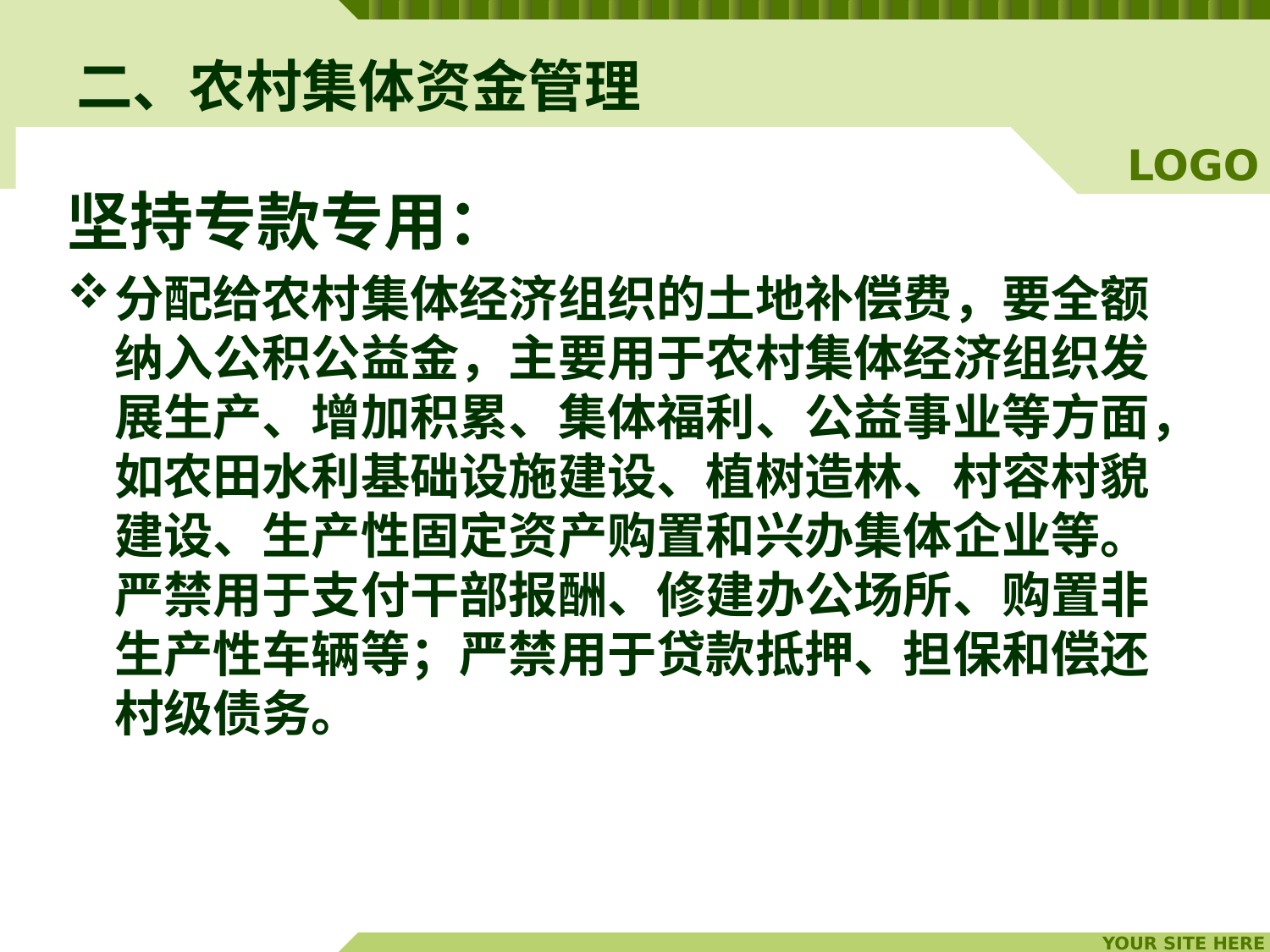

# 二、农村集体资金管理
坚持专款专用：
分配给农村集体经济组织的土地补偿费，要全额纳入公积公益金，主要用于农村集体经济组织发展生产、增加积累、集体福利、公益事业等方面，如农田水利基础设施建设、植树造林、村容村貌建设、生产性固定资产购置和兴办集体企业等。严禁用于支付干部报酬、修建办公场所、购置非生产性车辆等；严禁用于贷款抵押、担保和偿还村级债务。